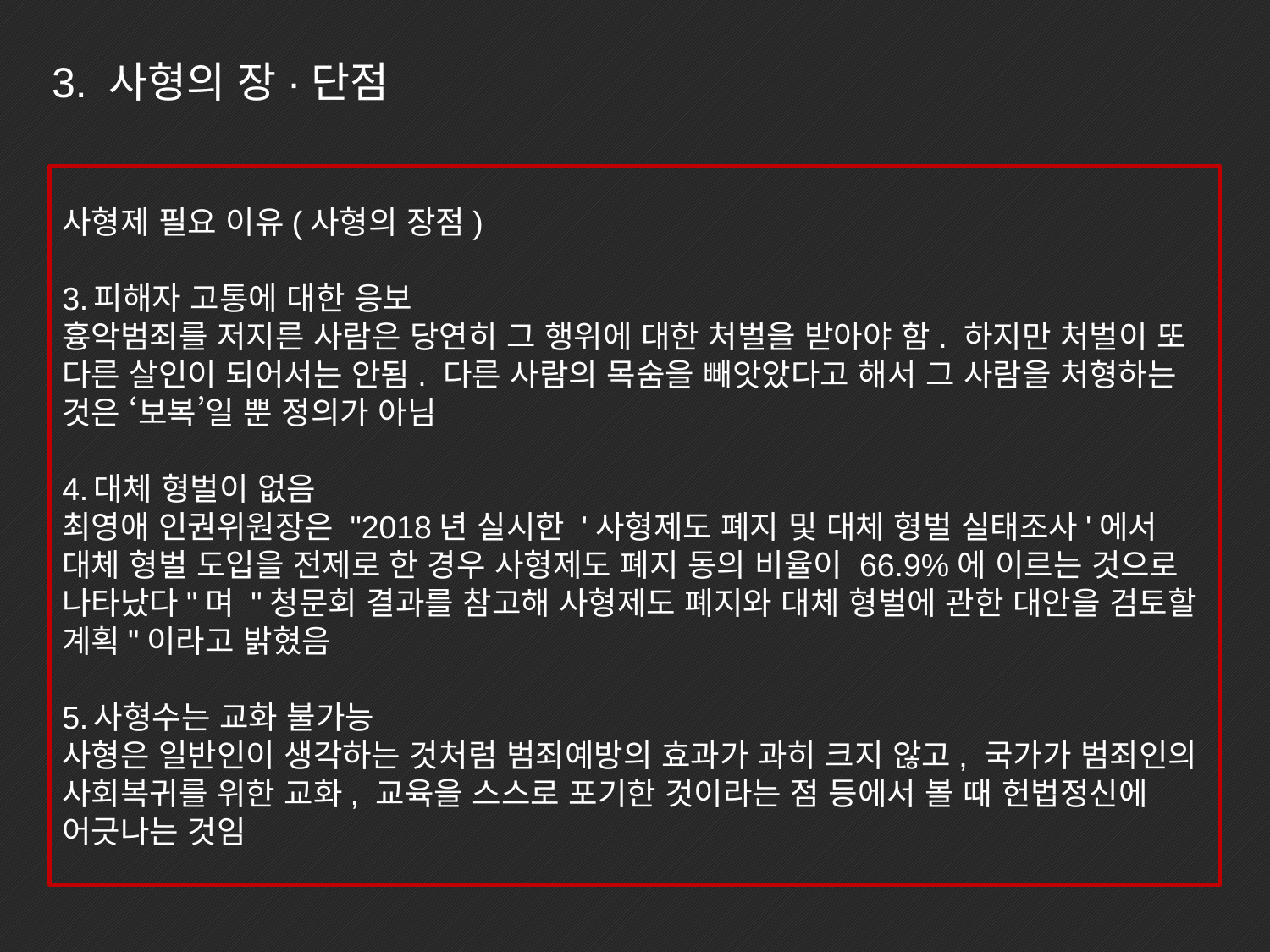

3. 사형의 장·단점
사형제 필요 이유(사형의 장점)

피해자 고통에 대한 응보
흉악범죄를 저지른 사람은 당연히 그 행위에 대한 처벌을 받아야 함. 하지만 처벌이 또 다른 살인이 되어서는 안됨. 다른 사람의 목숨을 빼앗았다고 해서 그 사람을 처형하는 것은 ‘보복’일 뿐 정의가 아님

대체 형벌이 없음
최영애 인권위원장은 "2018년 실시한 '사형제도 폐지 및 대체 형벌 실태조사'에서 대체 형벌 도입을 전제로 한 경우 사형제도 폐지 동의 비율이 66.9%에 이르는 것으로 나타났다"며 "청문회 결과를 참고해 사형제도 폐지와 대체 형벌에 관한 대안을 검토할 계획"이라고 밝혔음

사형수는 교화 불가능
사형은 일반인이 생각하는 것처럼 범죄예방의 효과가 과히 크지 않고, 국가가 범죄인의 사회복귀를 위한 교화, 교육을 스스로 포기한 것이라는 점 등에서 볼 때 헌법정신에 어긋나는 것임